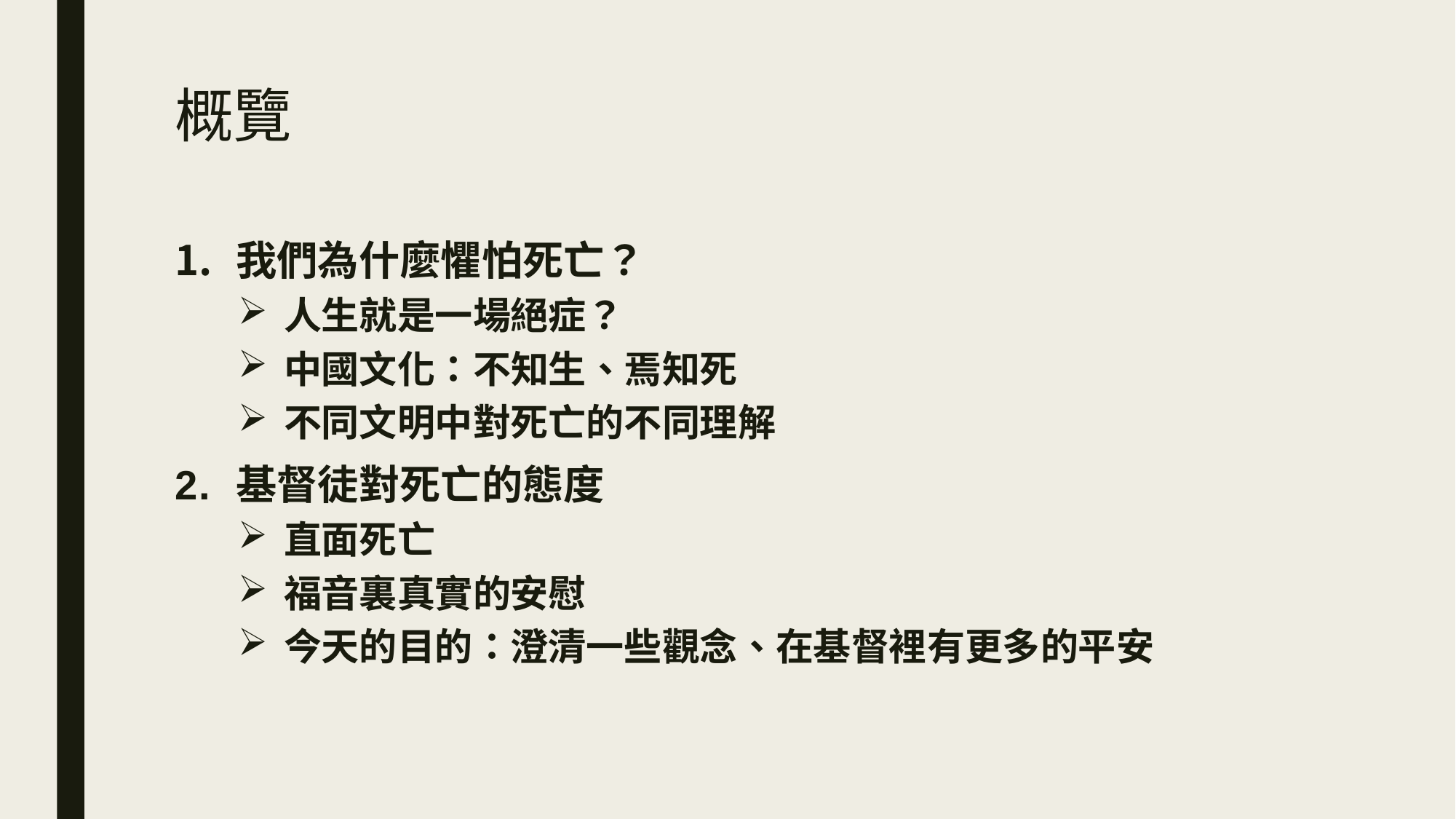

# 概覽

我們為什麼懼怕死亡？
人生就是一場絕症？
中國文化：不知生、焉知死
不同文明中對死亡的不同理解
基督徒對死亡的態度
直面死亡
福音裏真實的安慰
今天的目的：澄清一些觀念、在基督裡有更多的平安